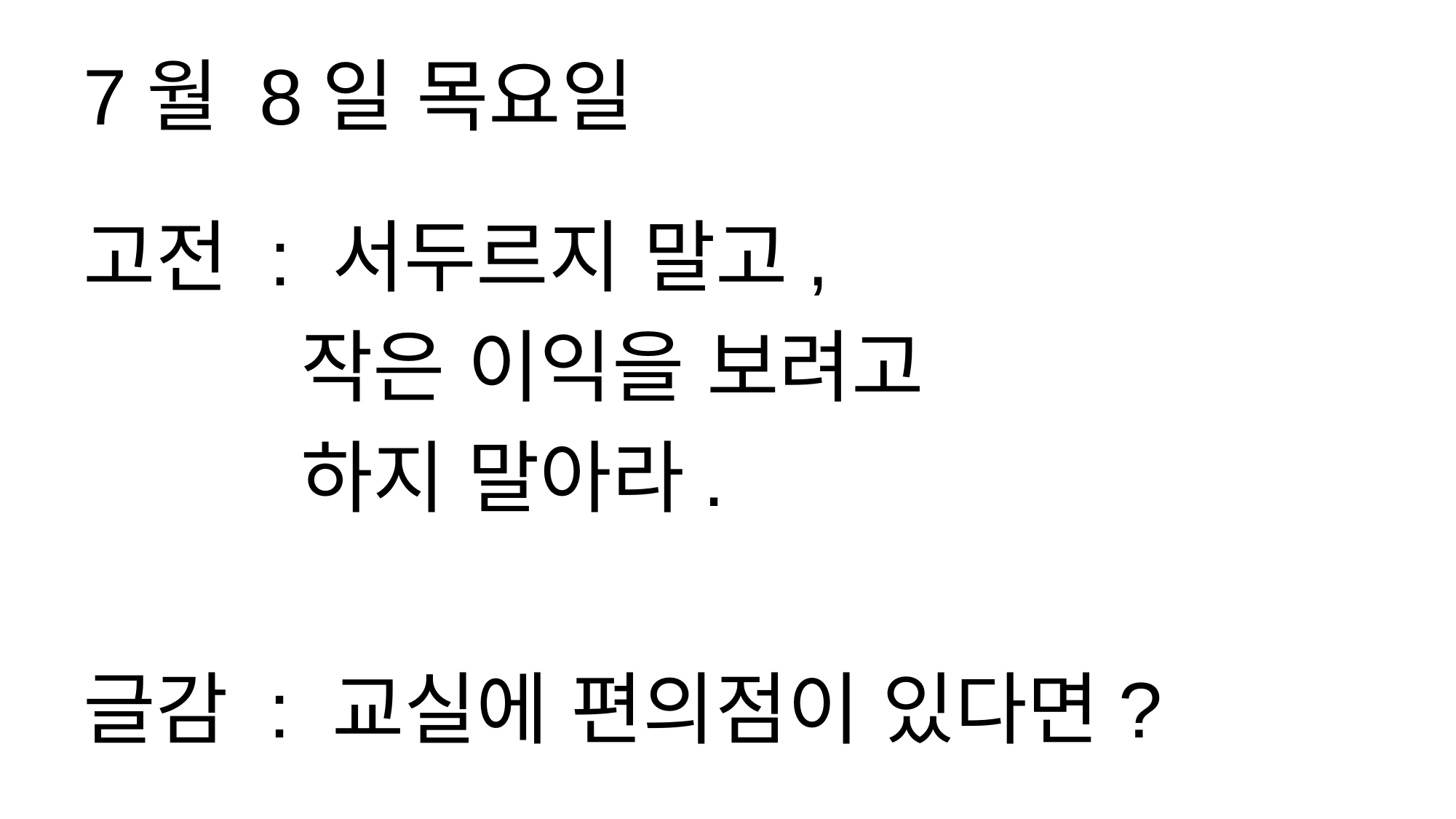

7월 8일 목요일
고전 : 서두르지 말고,
         작은 이익을 보려고
         하지 말아라.
글감 : 교실에 편의점이 있다면?